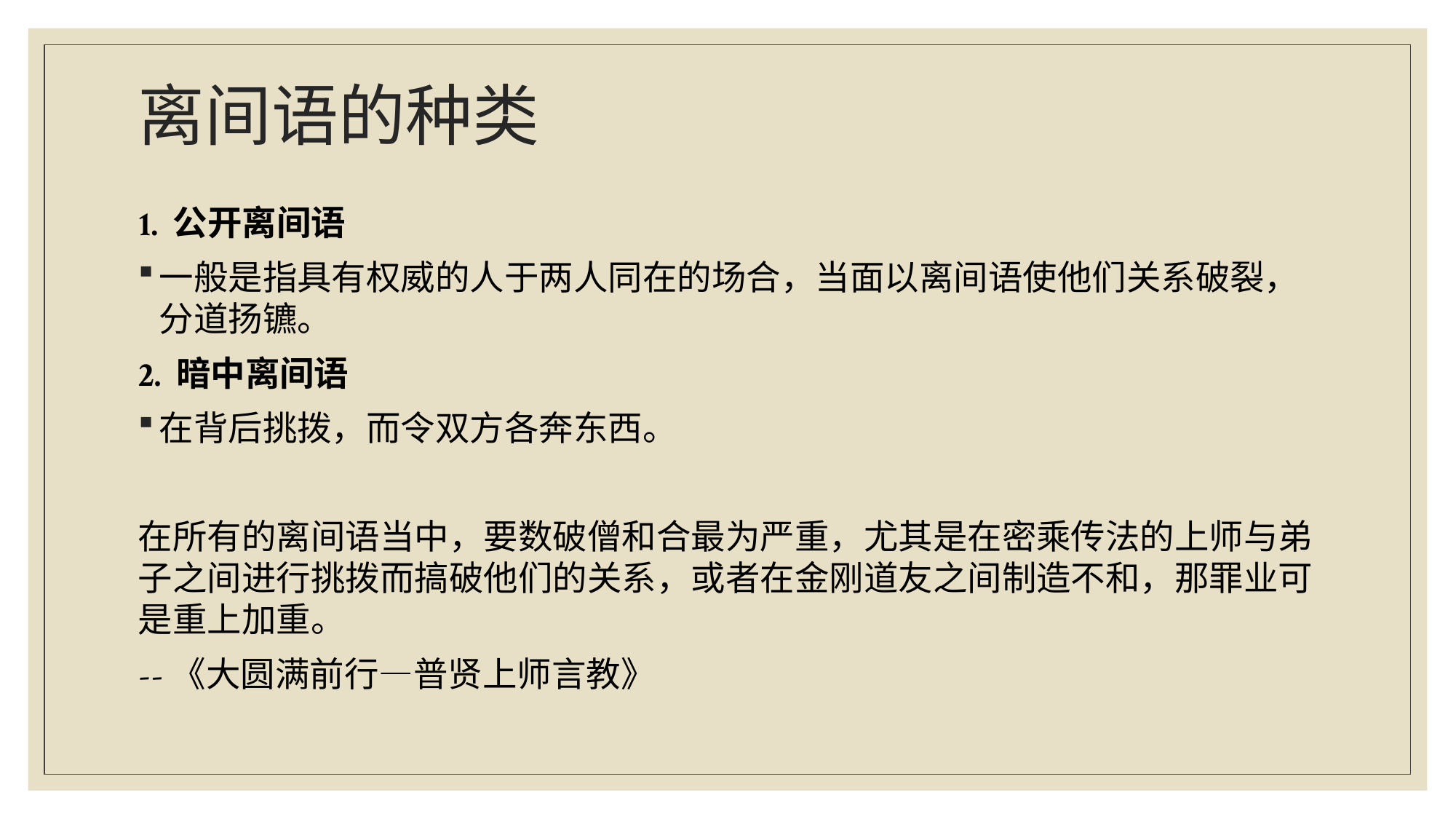

# 离间语的种类
1. 公开离间语
一般是指具有权威的人于两人同在的场合，当面以离间语使他们关系破裂，分道扬镳。
2. 暗中离间语
在背后挑拨，而令双方各奔东西。

在所有的离间语当中，要数破僧和合最为严重，尤其是在密乘传法的上师与弟子之间进行挑拨而搞破他们的关系，或者在金刚道友之间制造不和，那罪业可是重上加重。
--《大圆满前行—普贤上师言教》